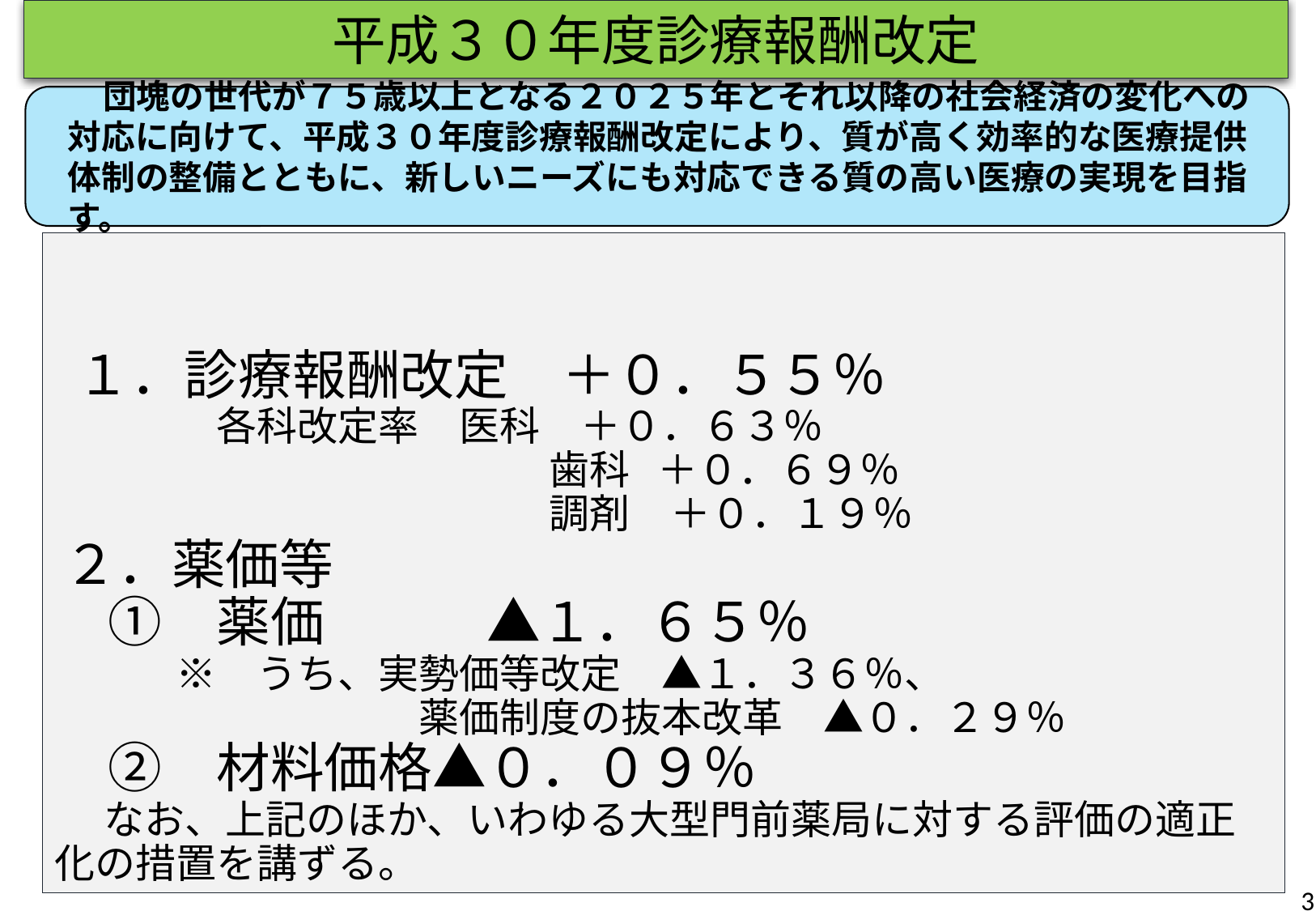

平成３０年度診療報酬改定
団塊の世代が７５歳以上となる２０２５年とそれ以降の社会経済の変化への対応に向けて、平成３０年度診療報酬改定により、質が高く効率的な医療提供体制の整備とともに、新しいニーズにも対応できる質の高い医療の実現を目指す。
# １．診療報酬改定　＋０．５５％ 　　　　各科改定率　医科　＋０．６３％ 　　　　　　　　　　　　 歯科   ＋０．６９％ 　　　　　　　　　　　　 調剤　＋０．１９％ ２．薬価等 　①　薬価　　　▲１．６５％ 　　　※　うち、実勢価等改定　▲１．３６％、 　　　　　　　　　薬価制度の抜本改革　▲０．２９％ 　②　材料価格▲０．０９％ 　 なお、上記のほか、いわゆる大型門前薬局に対する評価の適正化の措置を講ずる。
3